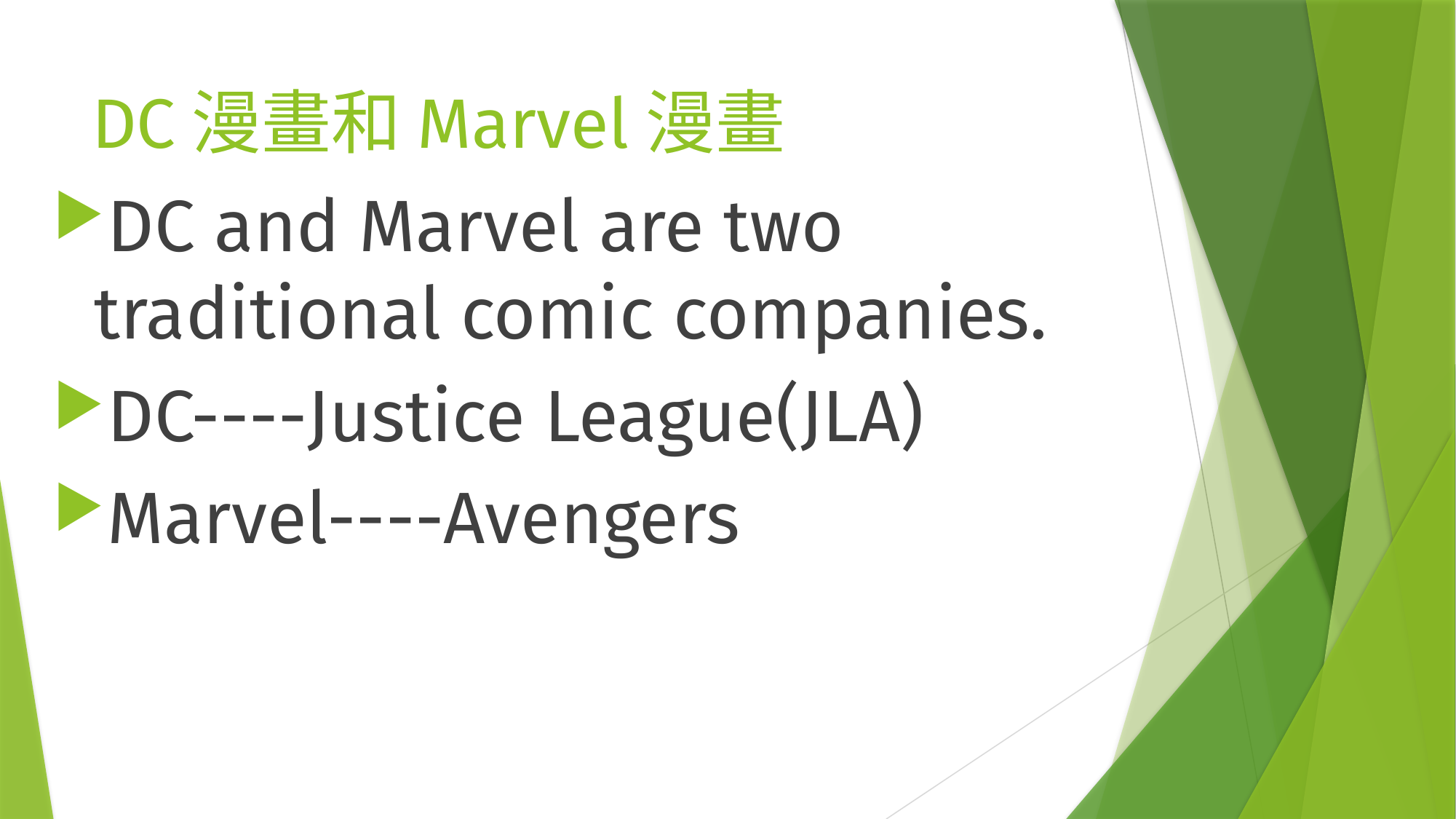

# DC漫畫和Marvel漫畫
DC and Marvel are two traditional comic companies.
DC----Justice League(JLA)
Marvel----Avengers